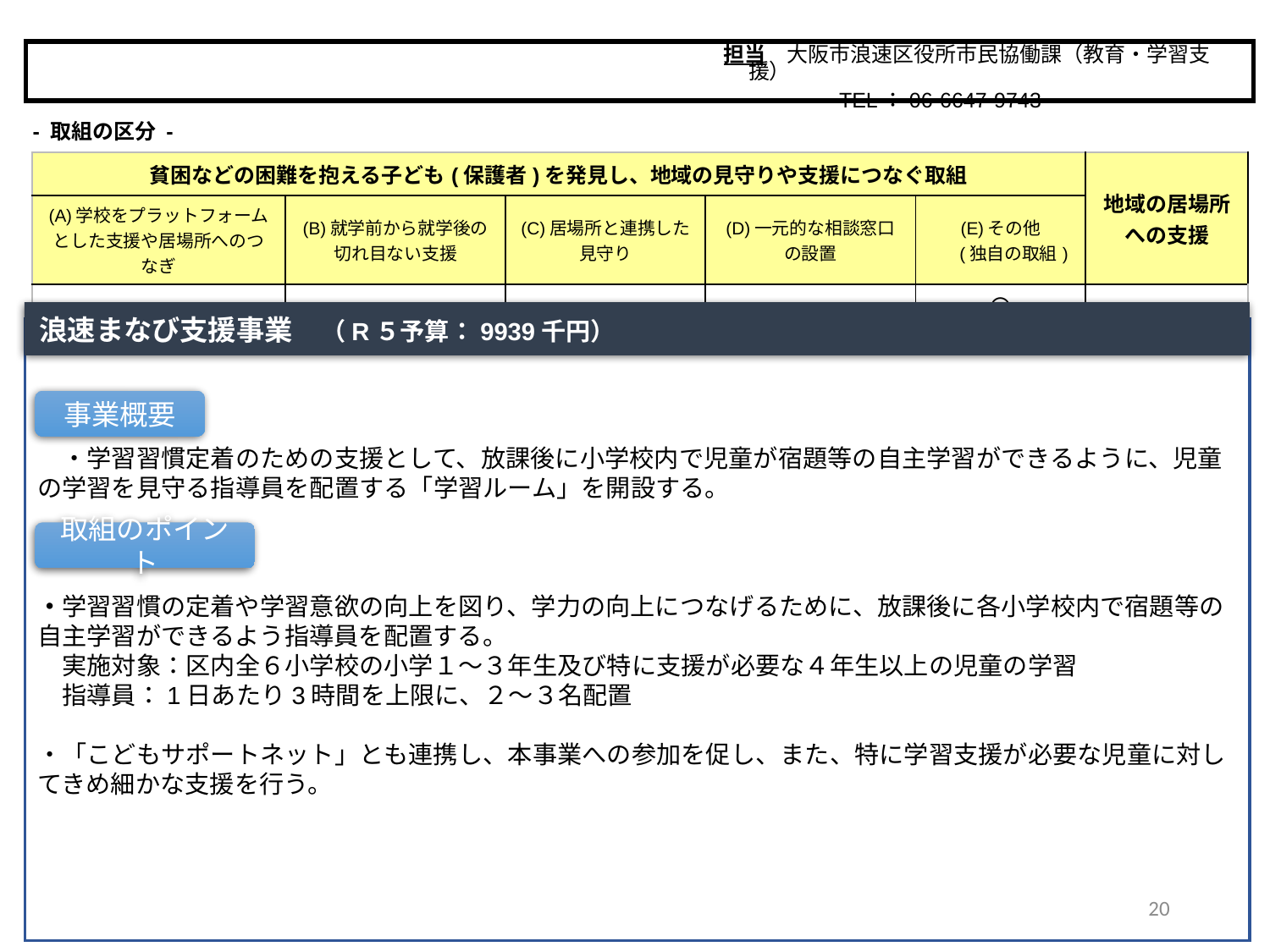

担当　大阪市浪速区役所市民協働課（教育・学習支援）
　　　　　 TEL：06-6647-9743

大阪市
- 取組の区分 -
| 貧困などの困難を抱える子ども(保護者)を発見し、地域の見守りや支援につなぐ取組 |  |  |  |  | 地域の居場所 への支援 |
| --- | --- | --- | --- | --- | --- |
| (A)学校をプラットフォームとした支援や居場所へのつなぎ | (B)就学前から就学後の 切れ目ない支援 | (C)居場所と連携した 見守り | (D)一元的な相談窓口 の設置 | (E)その他 　 (独自の取組) |  |
|  |  |  |  | 〇 |  |
浪速まなび支援事業　（R５予算：9939千円）

　・学習習慣定着のための支援として、放課後に小学校内で児童が宿題等の自主学習ができるように、児童の学習を見守る指導員を配置する「学習ルーム」を開設する。

・学習習慣の定着や学習意欲の向上を図り、学力の向上につなげるために、放課後に各小学校内で宿題等の自主学習ができるよう指導員を配置する。
　実施対象：区内全６小学校の小学１～３年生及び特に支援が必要な４年生以上の児童の学習
　指導員：1日あたり3時間を上限に、２～３名配置

・「こどもサポートネット」とも連携し、本事業への参加を促し、また、特に学習支援が必要な児童に対してきめ細かな支援を行う。

事業概要
取組のポイント
20